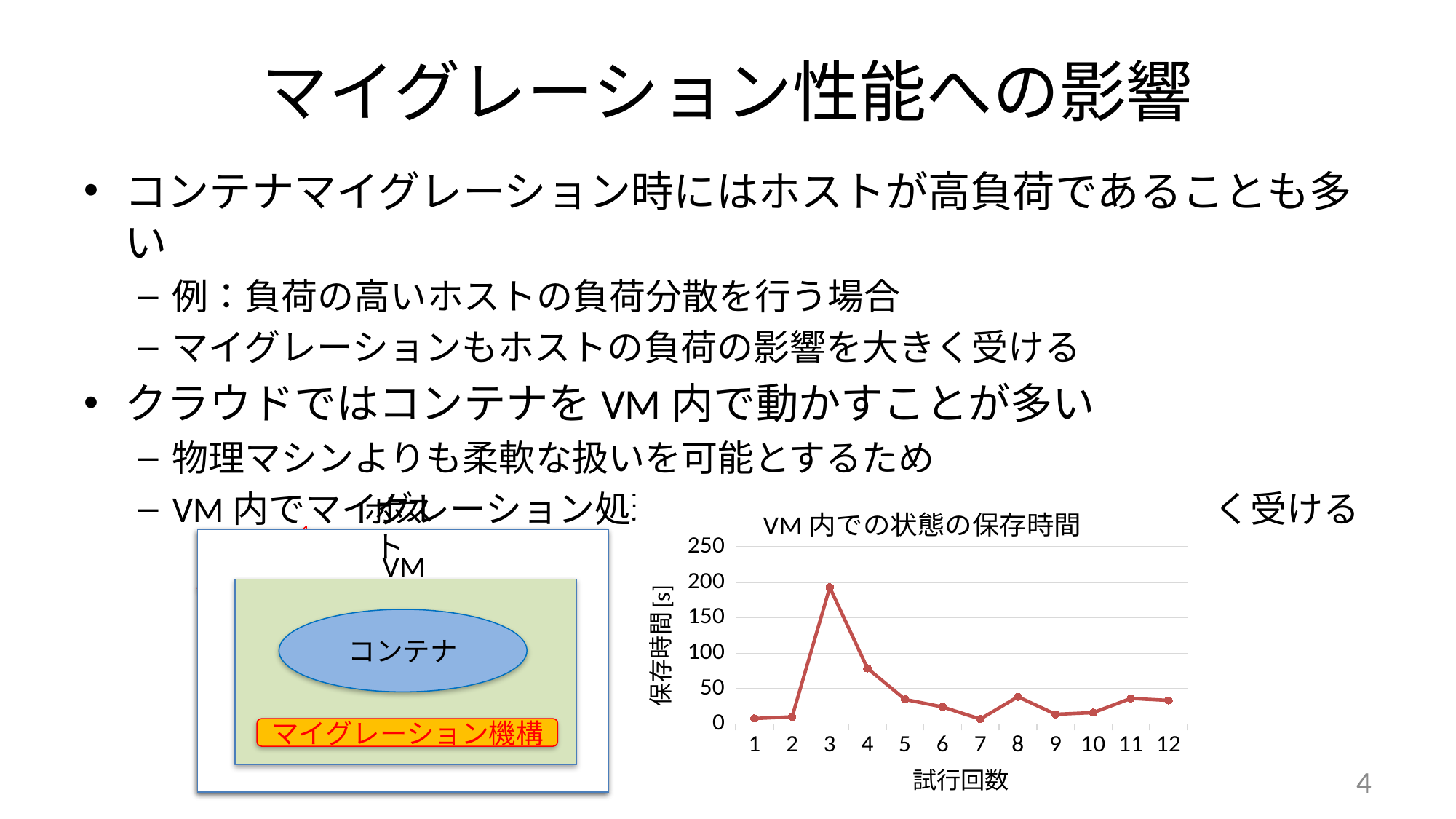

# マイグレーション性能への影響
コンテナマイグレーション時にはホストが高負荷であることも多い
例：負荷の高いホストの負荷分散を行う場合
マイグレーションもホストの負荷の影響を大きく受ける
クラウドではコンテナをVM内で動かすことが多い
物理マシンよりも柔軟な扱いを可能とするため
VM内でマイグレーション処理を行うため、仮想化の影響を大きく受ける

### Chart: VM内での状態の保存時間

| Category | ホスト | VM |
|---|---|---|
ホスト

VM

コンテナ
マイグレーション機構
ホスト
高負荷

コンテナ
マイグレーション機構
4